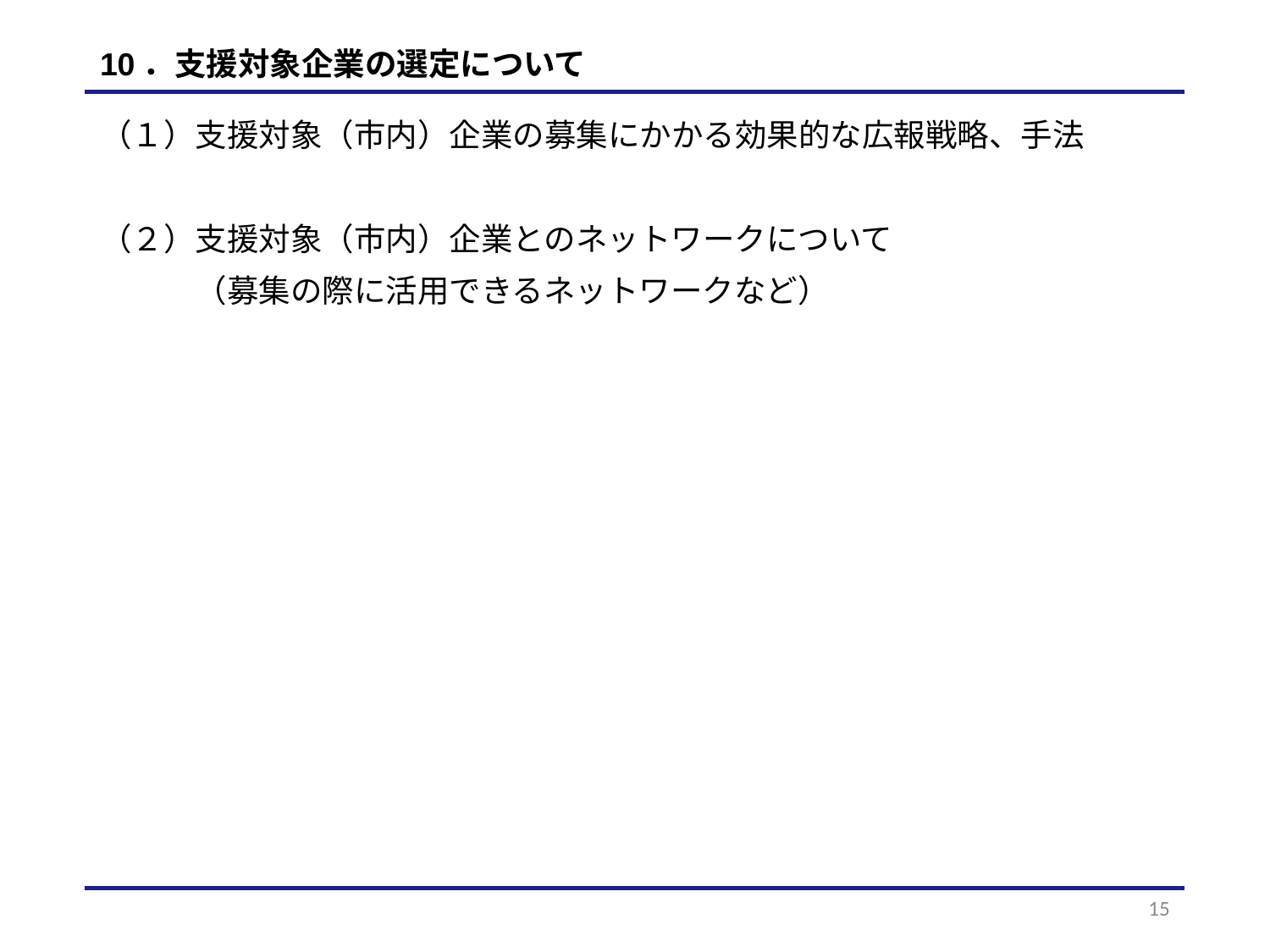

# 10．支援対象企業の選定について
（１）支援対象（市内）企業の募集にかかる効果的な広報戦略、手法

（２）支援対象（市内）企業とのネットワークについて
　　　（募集の際に活用できるネットワークなど）

15